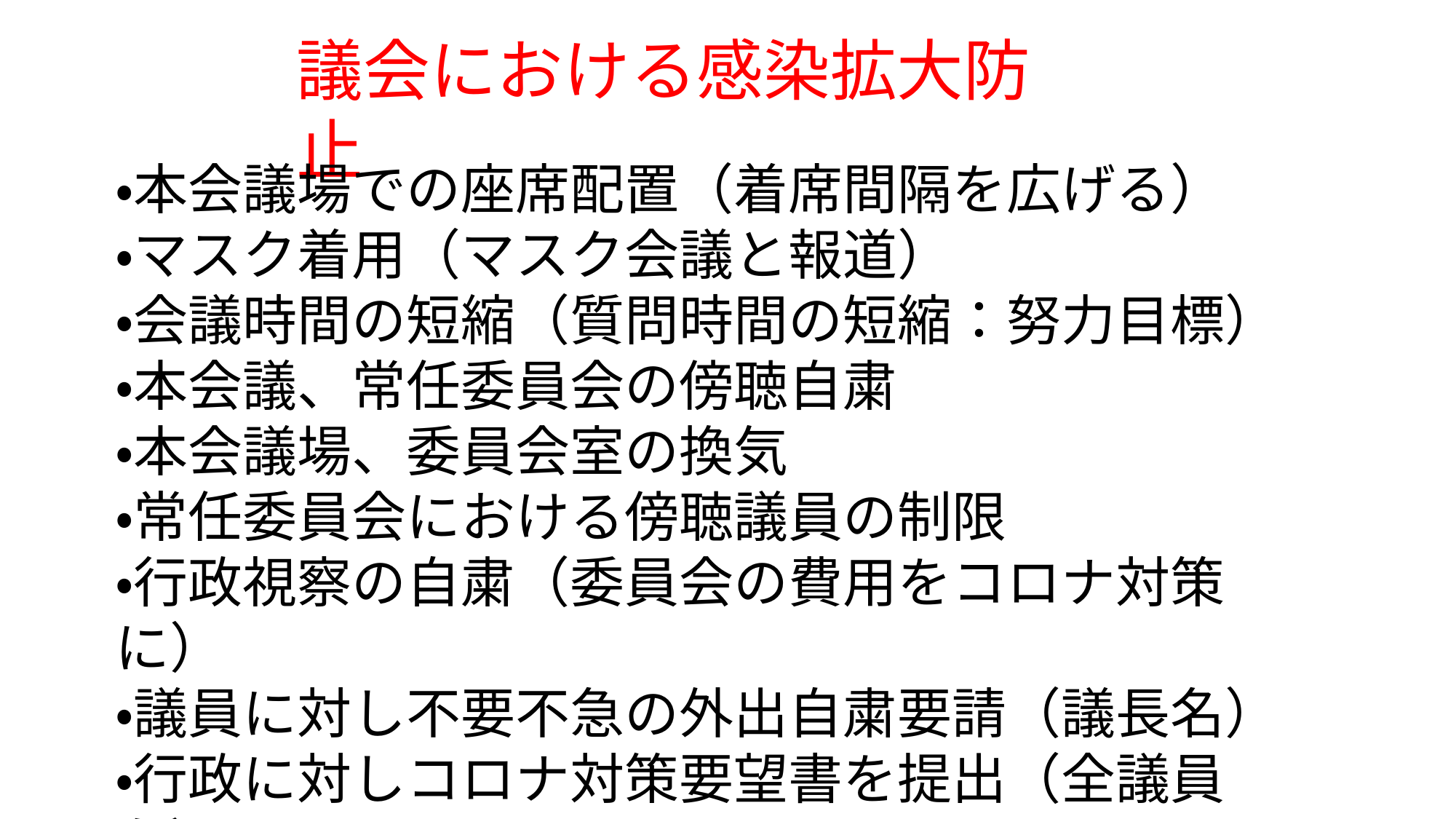

議会における感染拡大防止
・本会議場での座席配置（着席間隔を広げる）
・マスク着用（マスク会議と報道）
・会議時間の短縮（質問時間の短縮：努力目標）
・本会議、常任委員会の傍聴自粛
・本会議場、委員会室の換気
・常任委員会における傍聴議員の制限
・行政視察の自粛（委員会の費用をコロナ対策に）
・議員に対し不要不急の外出自粛要請（議長名）
・行政に対しコロナ対策要望書を提出（全議員名）